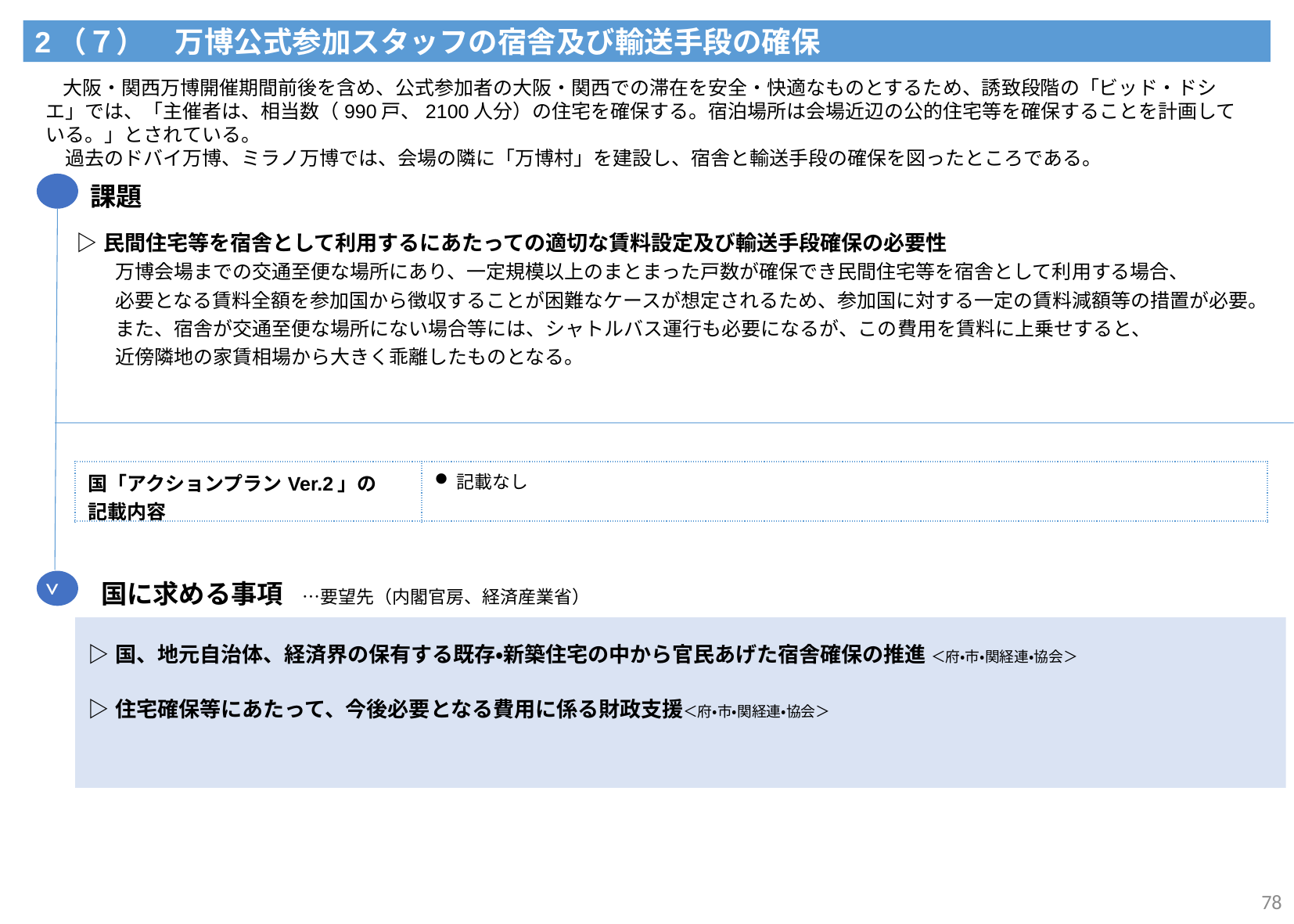

2（７）　万博公式参加スタッフの宿舎及び輸送手段の確保
　大阪・関西万博開催期間前後を含め、公式参加者の大阪・関西での滞在を安全・快適なものとするため、誘致段階の「ビッド・ドシエ」では、「主催者は、相当数（990戸、2100人分）の住宅を確保する。宿泊場所は会場近辺の公的住宅等を確保することを計画している。」とされている。
　過去のドバイ万博、ミラノ万博では、会場の隣に「万博村」を建設し、宿舎と輸送手段の確保を図ったところである。

課題
| ▷民間住宅等を宿舎として利用するにあたっての適切な賃料設定及び輸送手段確保の必要性 　　万博会場までの交通至便な場所にあり、一定規模以上のまとまった戸数が確保でき民間住宅等を宿舎として利用する場合、 　　必要となる賃料全額を参加国から徴収することが困難なケースが想定されるため、参加国に対する一定の賃料減額等の措置が必要。 　　また、宿舎が交通至便な場所にない場合等には、シャトルバス運行も必要になるが、この費用を賃料に上乗せすると、 　　近傍隣地の家賃相場から大きく乖離したものとなる。 |
| --- |
| 国「アクションプランVer.2」の 記載内容 | 記載なし |
| --- | --- |
>

国に求める事項　…要望先（内閣官房、経済産業省）

| ▷国、地元自治体、経済界の保有する既存・新築住宅の中から官民あげた宿舎確保の推進 ＜府・市・関経連・協会＞ |
| --- |
| ▷住宅確保等にあたって、今後必要となる費用に係る財政支援＜府・市・関経連・協会＞ |
|  |

78